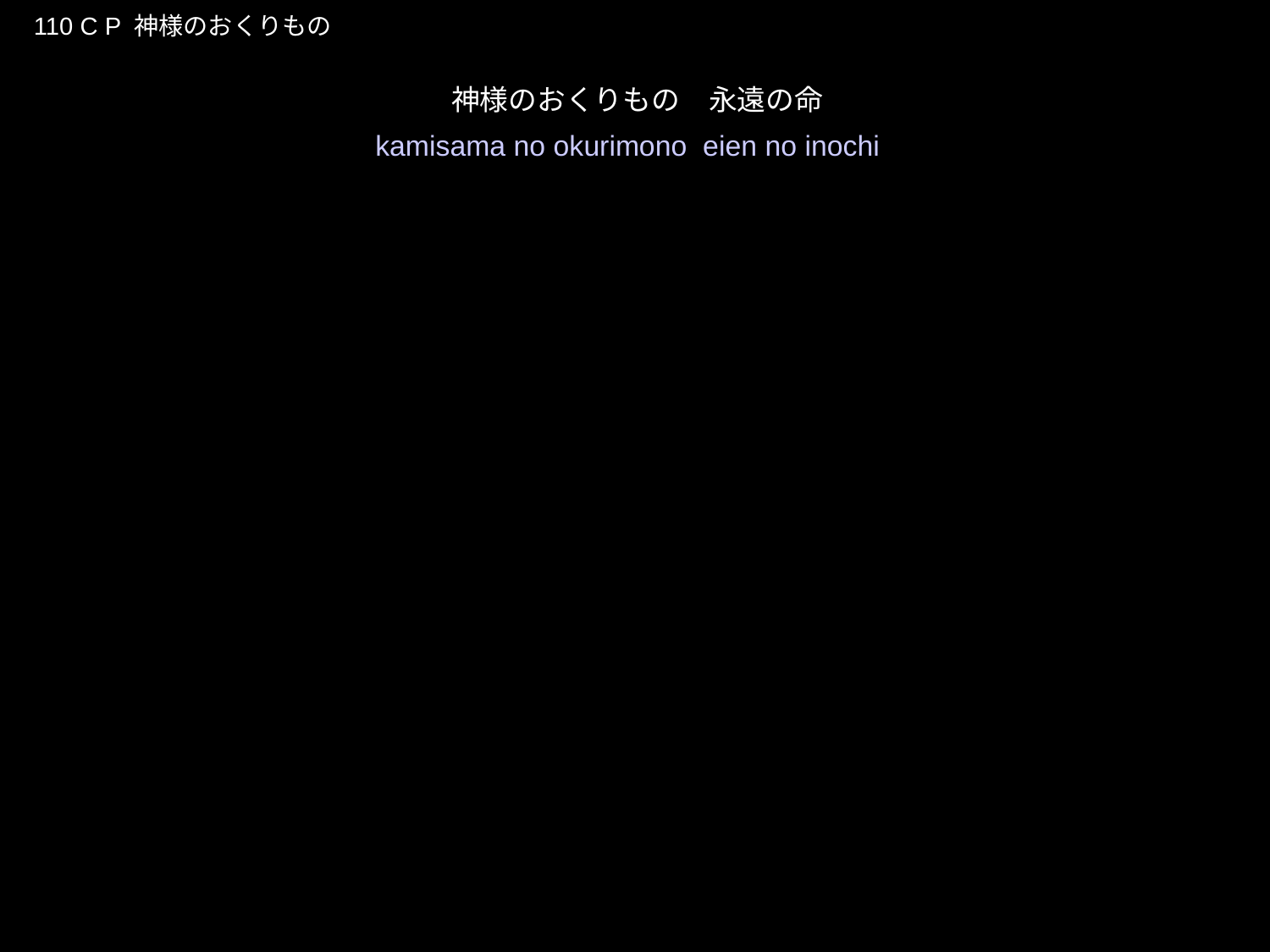

かみさまのおくりもの
★P
110 C P 神様のおくりもの
神様のおくりもの　永遠の命
★２
kamisama no okurimono  eien no inochi